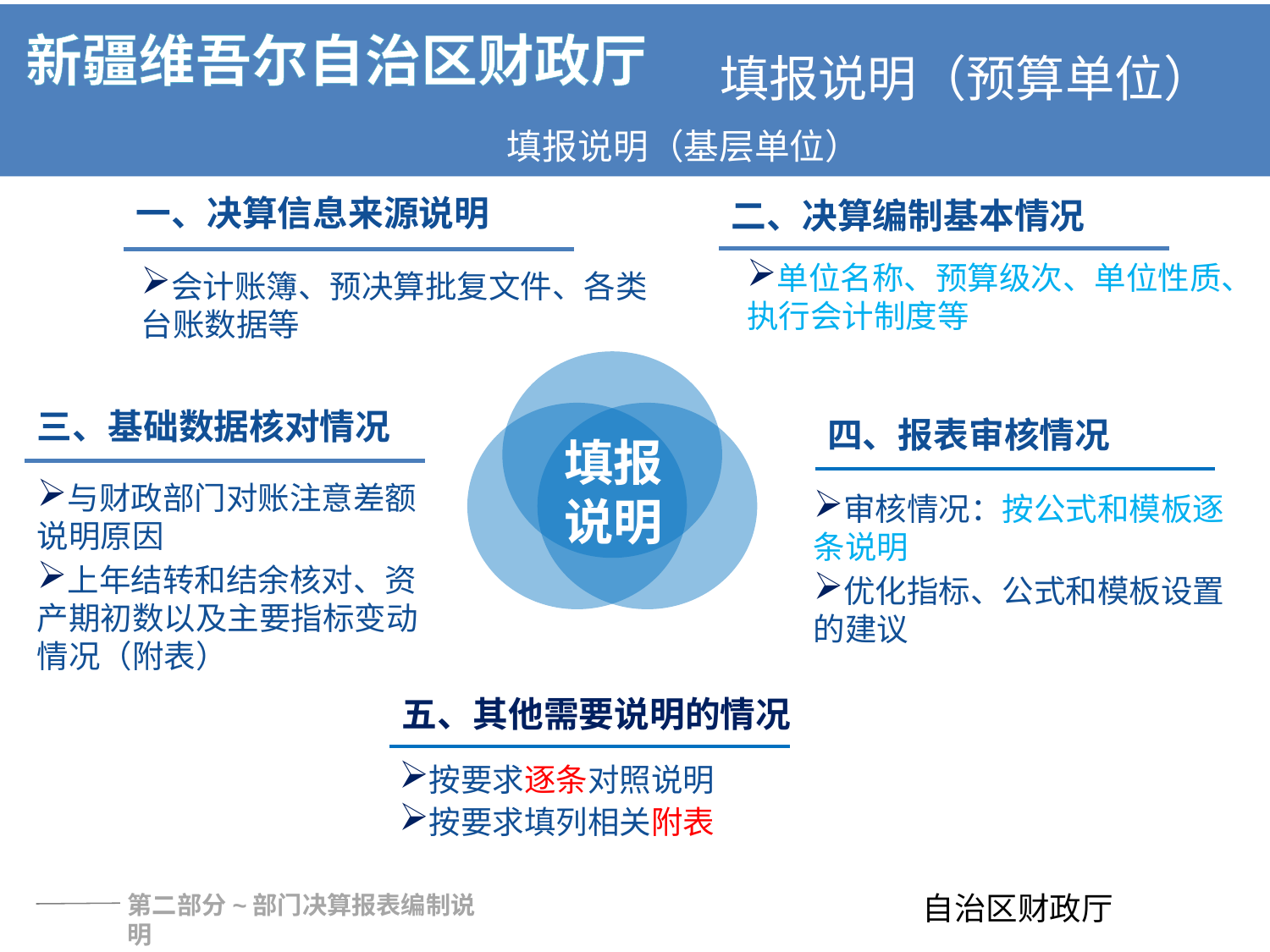

二、决算编制基本情况
一、决算信息来源说明
单位名称、预算级次、单位性质、执行会计制度等
会计账簿、预决算批复文件、各类台账数据等

三、基础数据核对情况
四、报表审核情况
填报说明
与财政部门对账注意差额说明原因
上年结转和结余核对、资产期初数以及主要指标变动情况（附表）
审核情况：按公式和模板逐条说明
优化指标、公式和模板设置的建议
五、其他需要说明的情况
按要求逐条对照说明
按要求填列相关附表
111